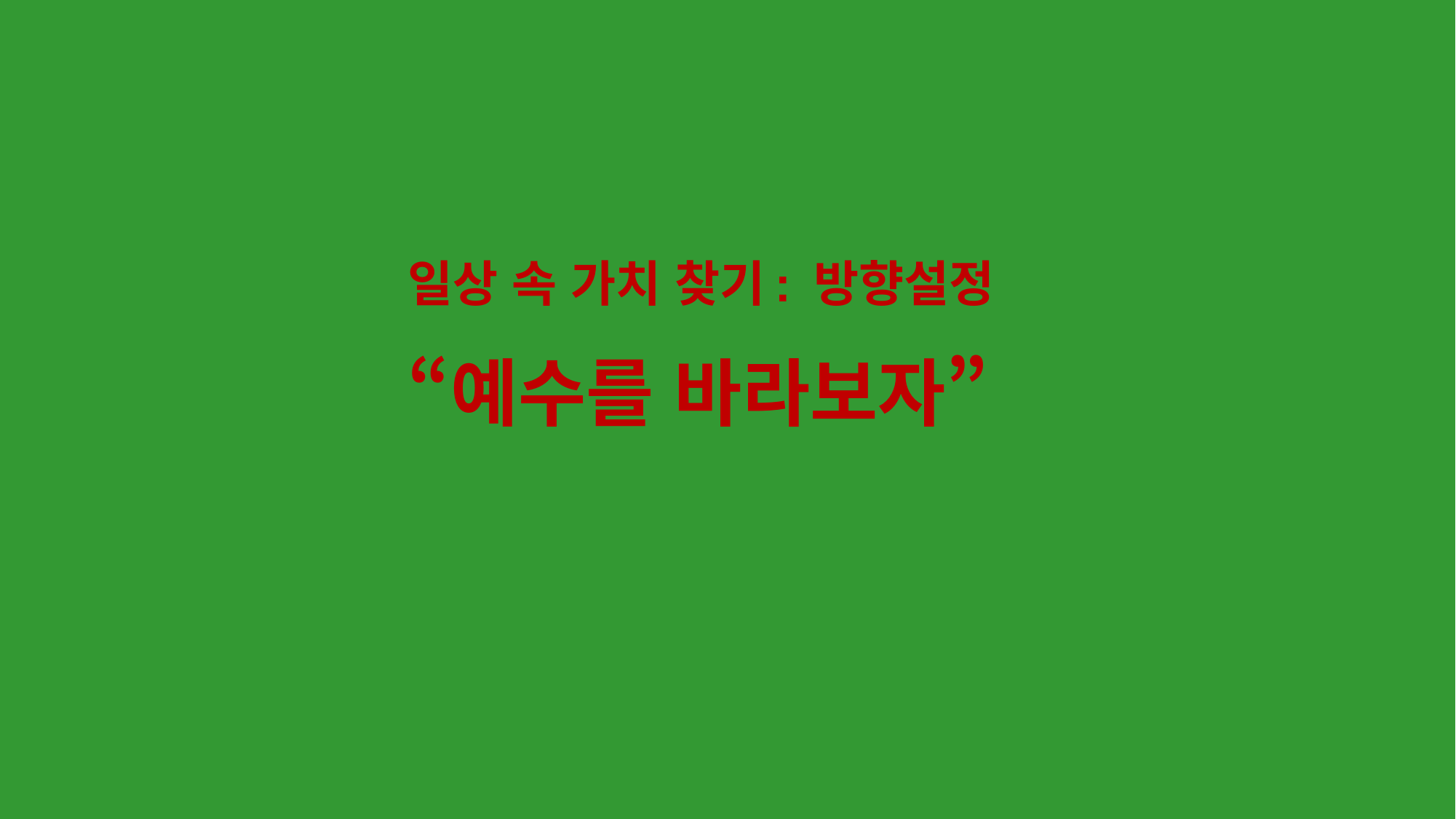

# 일상 속 가치 찾기: 방향설정 “예수를 바라보자”